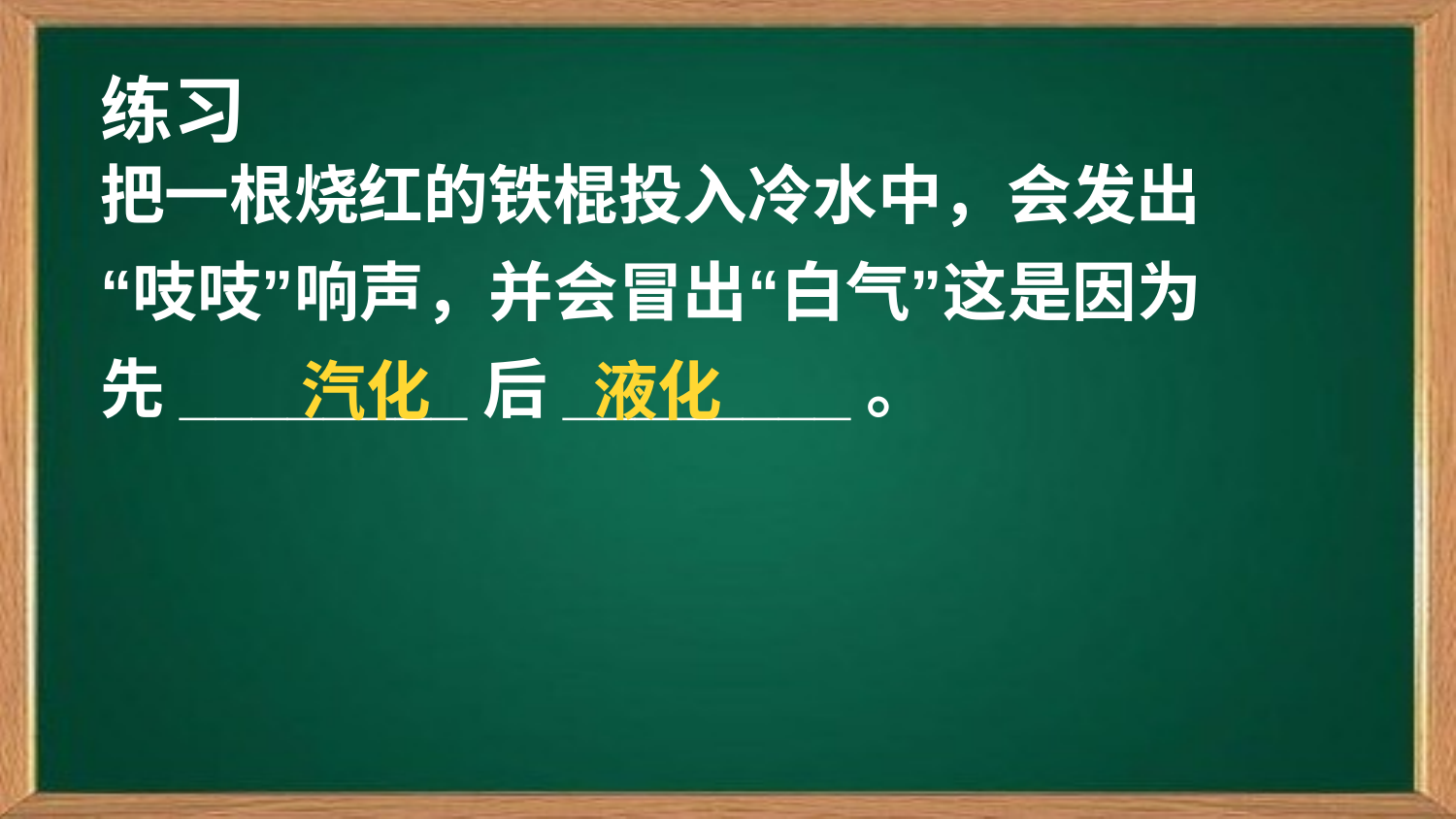

练习
把一根烧红的铁棍投入冷水中，会发出“吱吱”响声，并会冒出“白气”这是因为先________后________。
汽化
液化